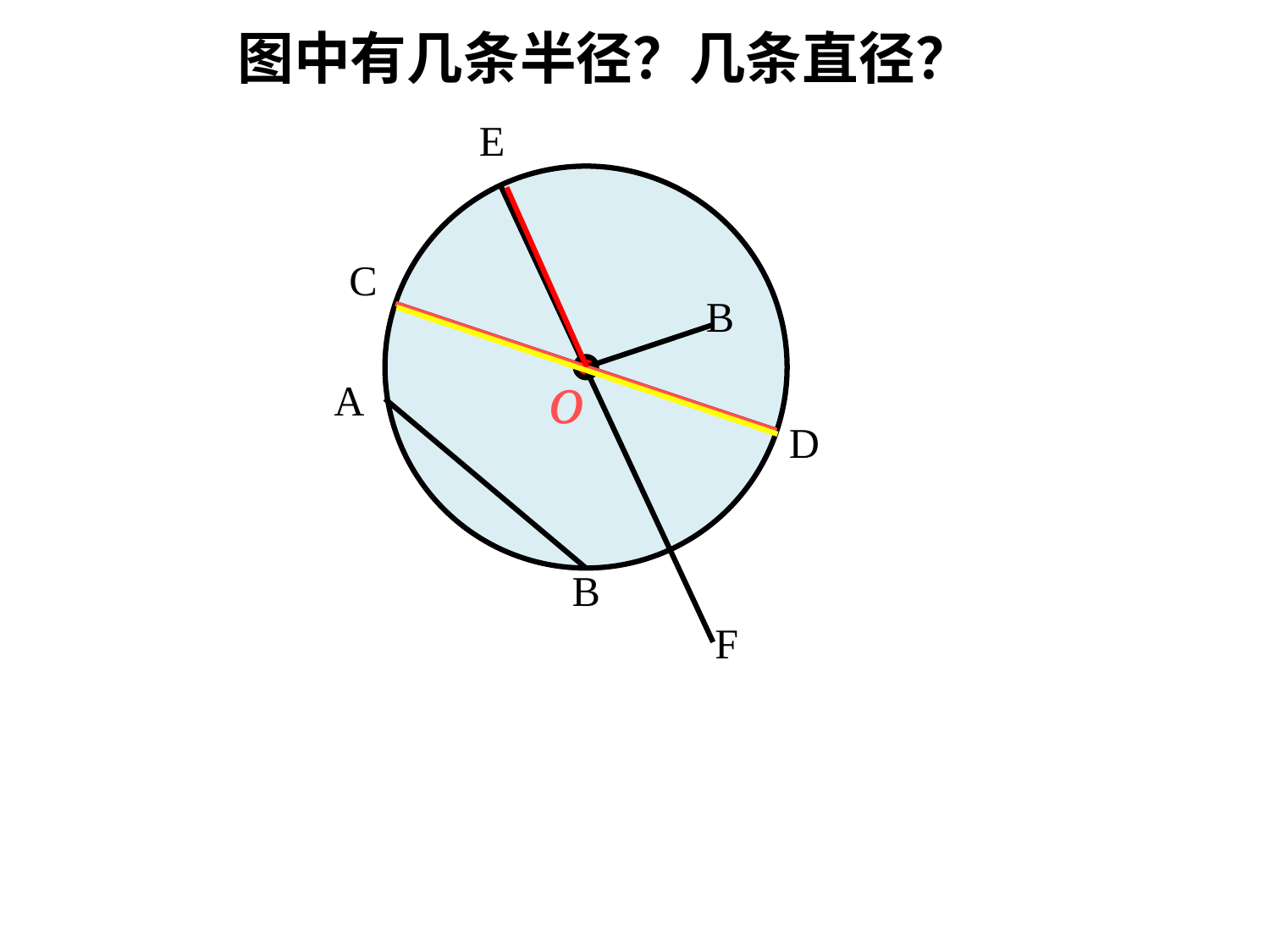

图中有几条半径？几条直径？
E

C
B

o

A

D
B
F